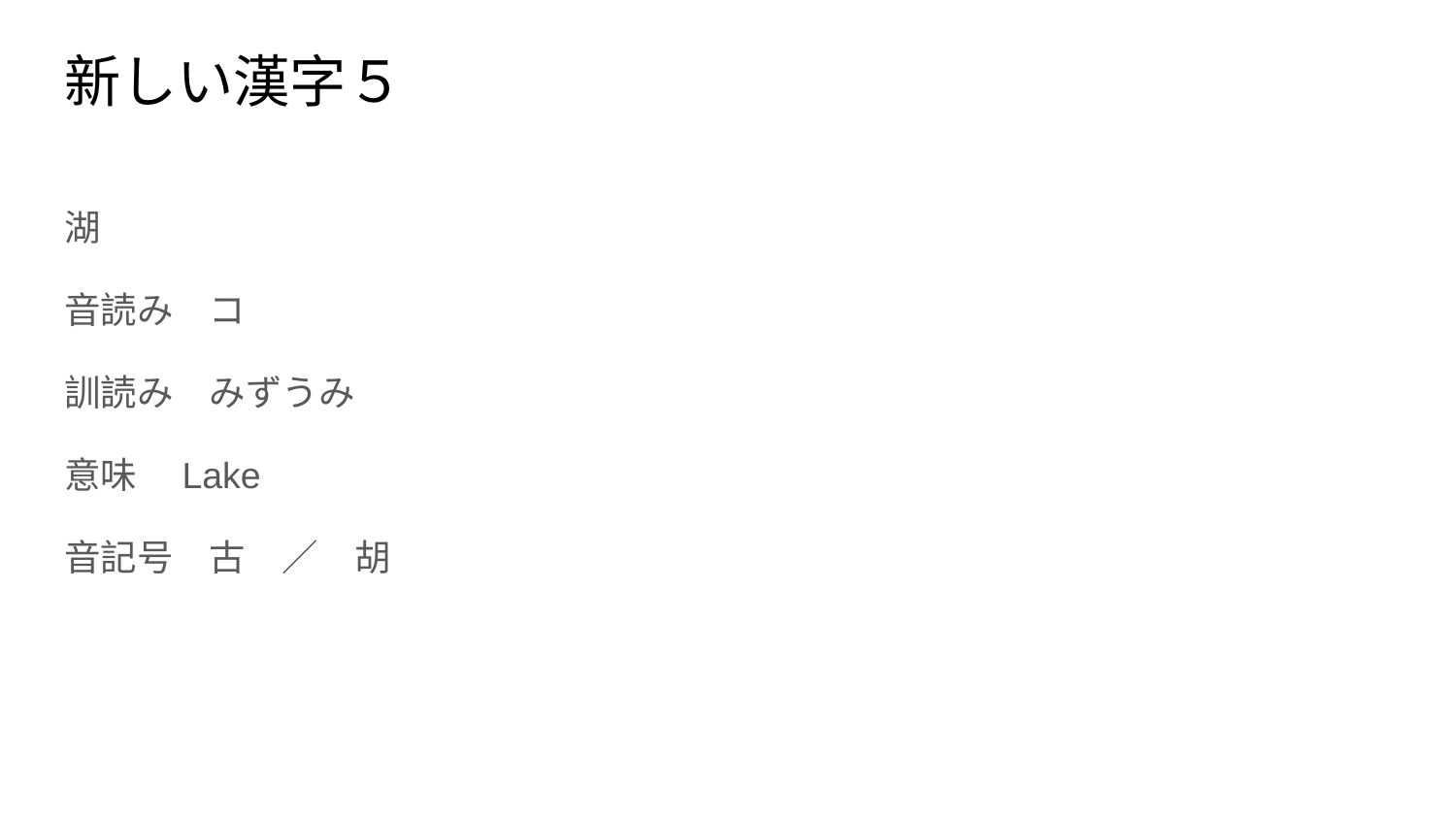

# 新しい漢字５
湖
音読み　コ
訓読み　みずうみ
意味　Lake
音記号　古　／　胡